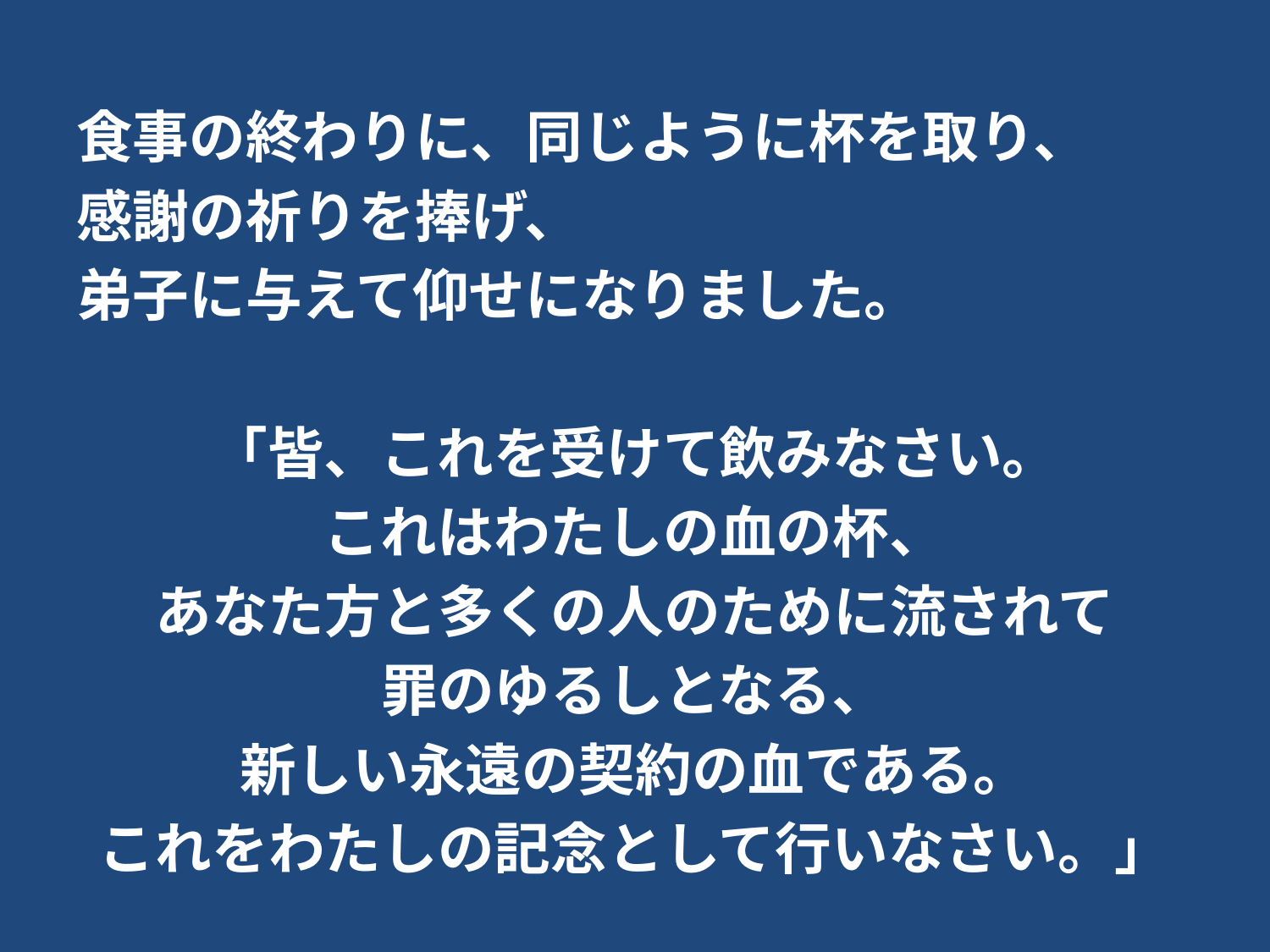

食事の終わりに、同じように杯を取り、
感謝の祈りを捧げ、
弟子に与えて仰せになりました。

「皆、これを受けて飲みなさい。
これはわたしの血の杯、
あなた方と多くの人のために流されて
罪のゆるしとなる、
新しい永遠の契約の血である。
これをわたしの記念として行いなさい。」

#